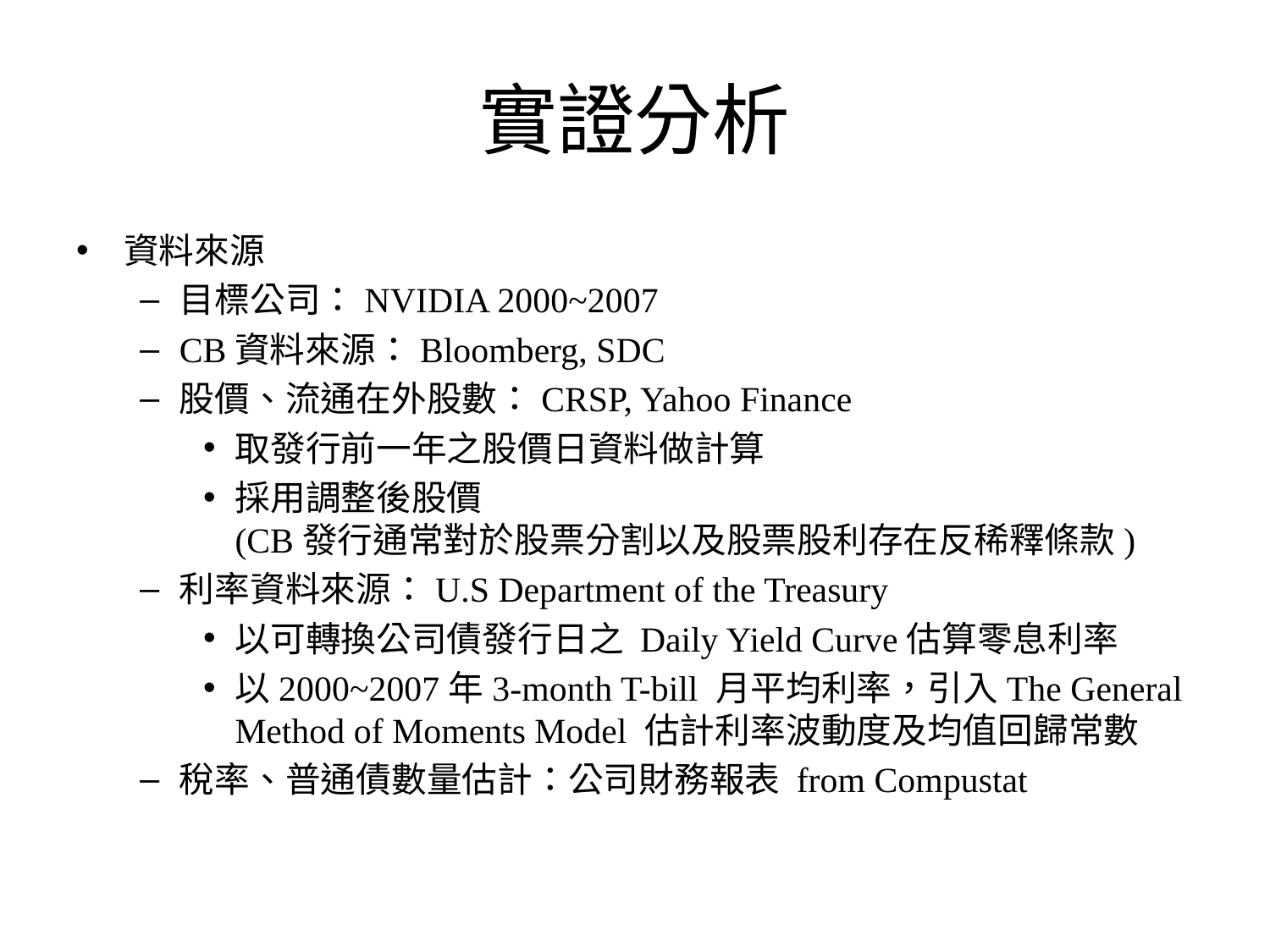

# 實證分析
資料來源
目標公司：NVIDIA 2000~2007
CB資料來源：Bloomberg, SDC
股價、流通在外股數：CRSP, Yahoo Finance
取發行前一年之股價日資料做計算
採用調整後股價
(CB發行通常對於股票分割以及股票股利存在反稀釋條款)
利率資料來源：U.S Department of the Treasury
以可轉換公司債發行日之 Daily Yield Curve估算零息利率
以2000~2007年3-month T-bill 月平均利率，引入The General Method of Moments Model 估計利率波動度及均值回歸常數
稅率、普通債數量估計：公司財務報表 from Compustat